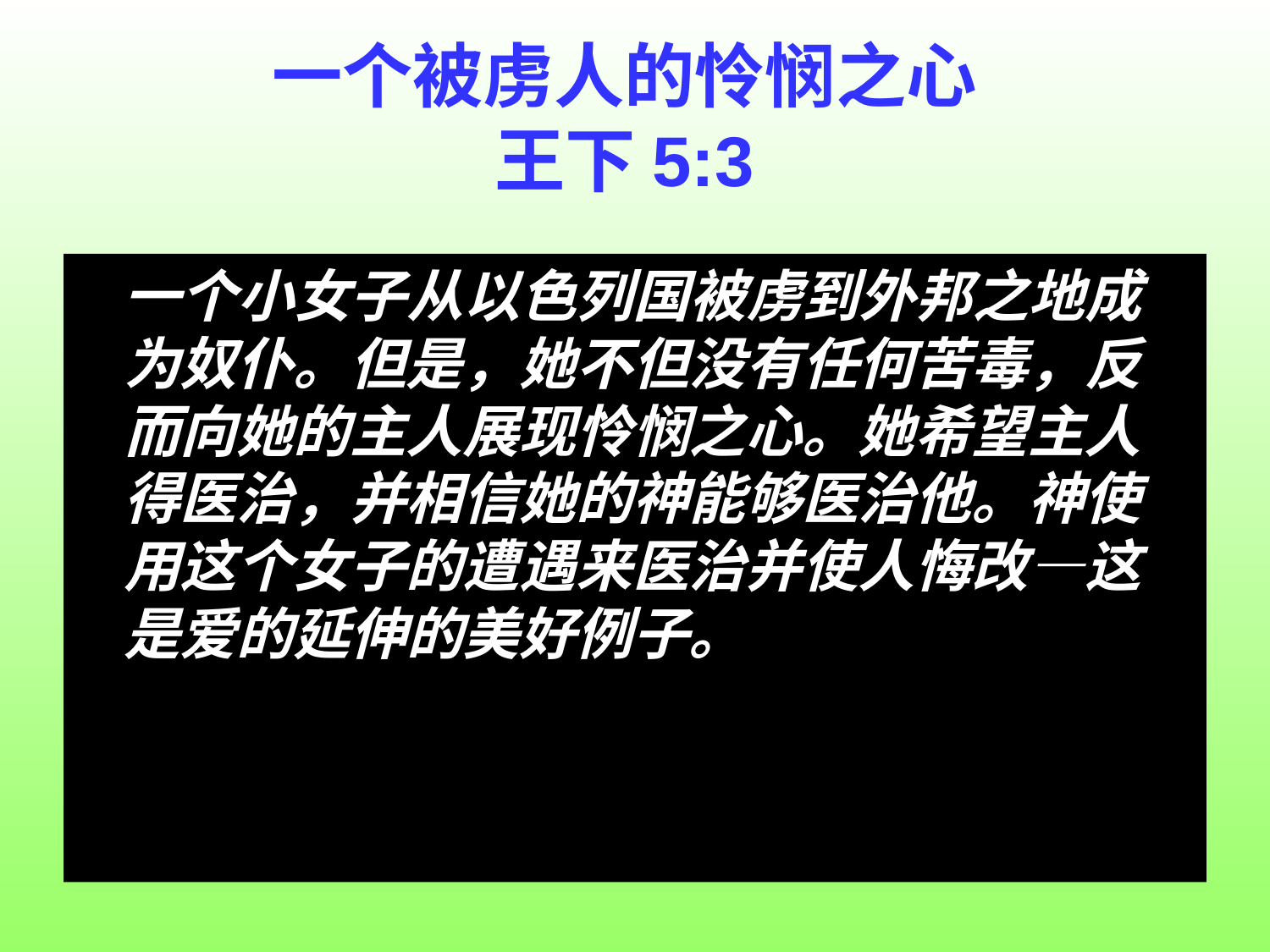

# 一个被虏人的怜悯之心 王下5:3
一个小女子从以色列国被虏到外邦之地成为奴仆。但是，她不但没有任何苦毒，反而向她的主人展现怜悯之心。她希望主人得医治，并相信她的神能够医治他。神使用这个女子的遭遇来医治并使人悔改—这是爱的延伸的美好例子。